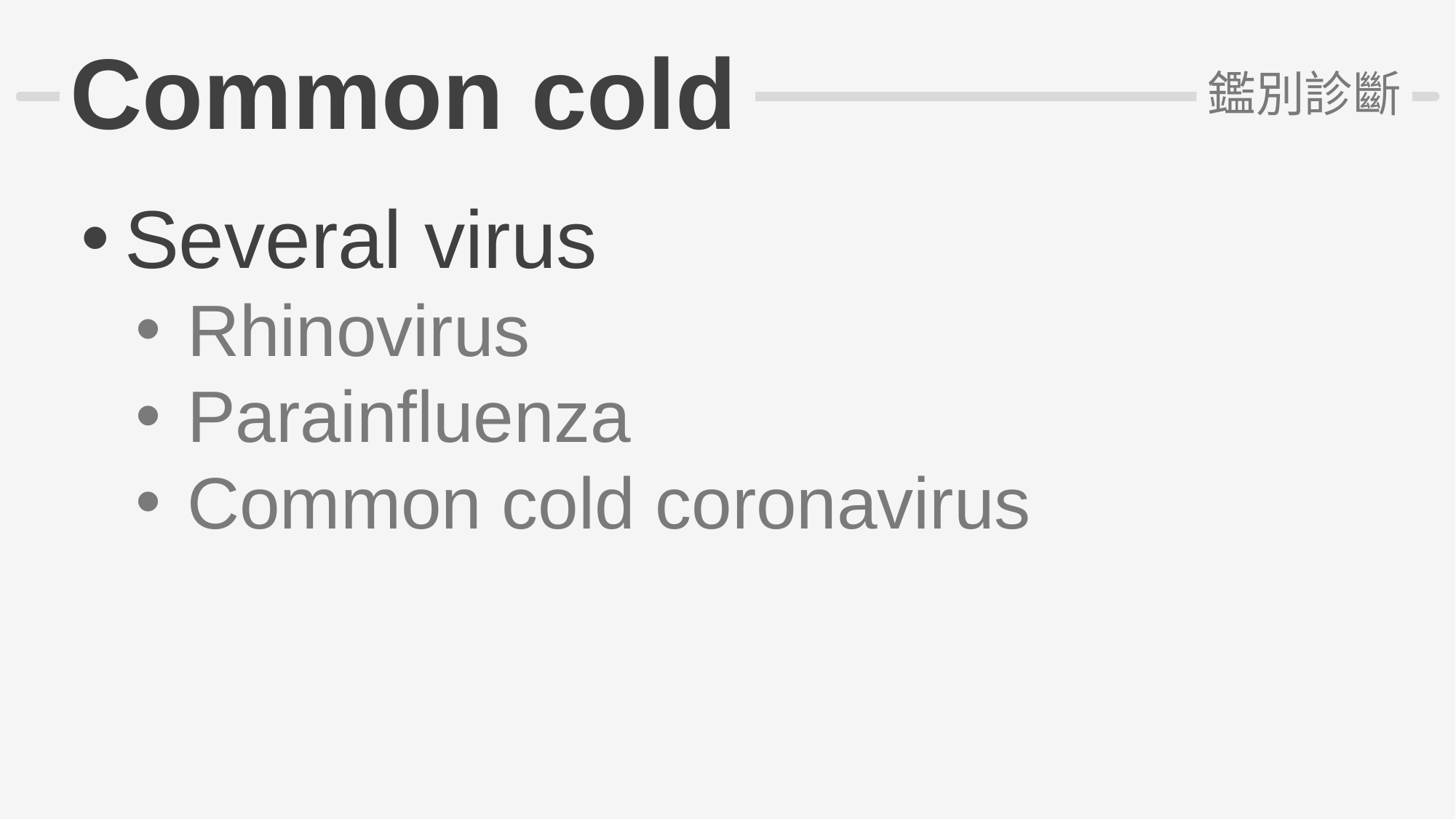

# Common cold
鑑別診斷
Several virus
 Rhinovirus
 Parainfluenza
 Common cold coronavirus